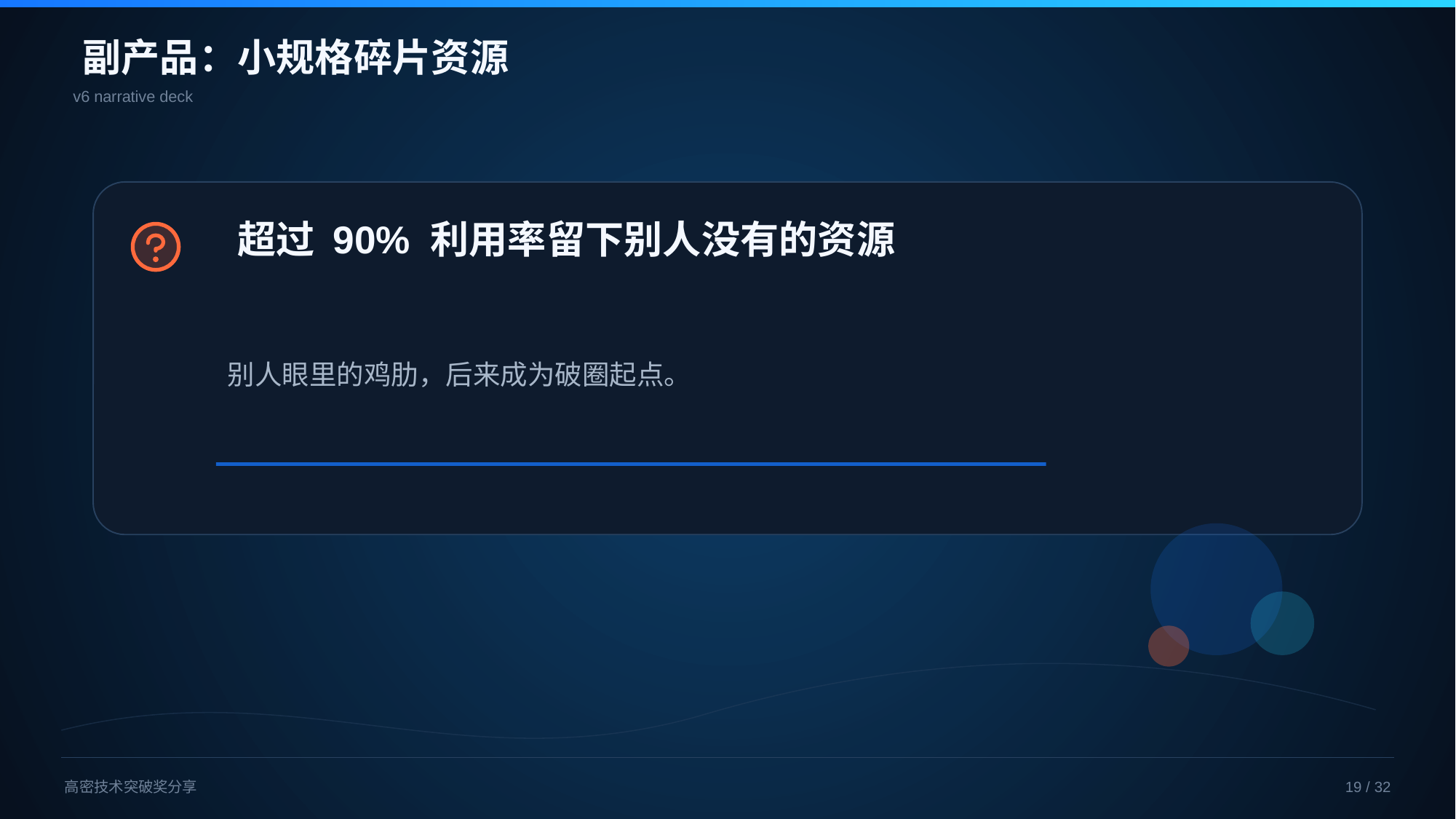

副产品：小规格碎片资源
v6 narrative deck

超过 90% 利用率留下别人没有的资源

别人眼里的鸡肋，后来成为破圈起点。

高密技术突破奖分享
19 / 32